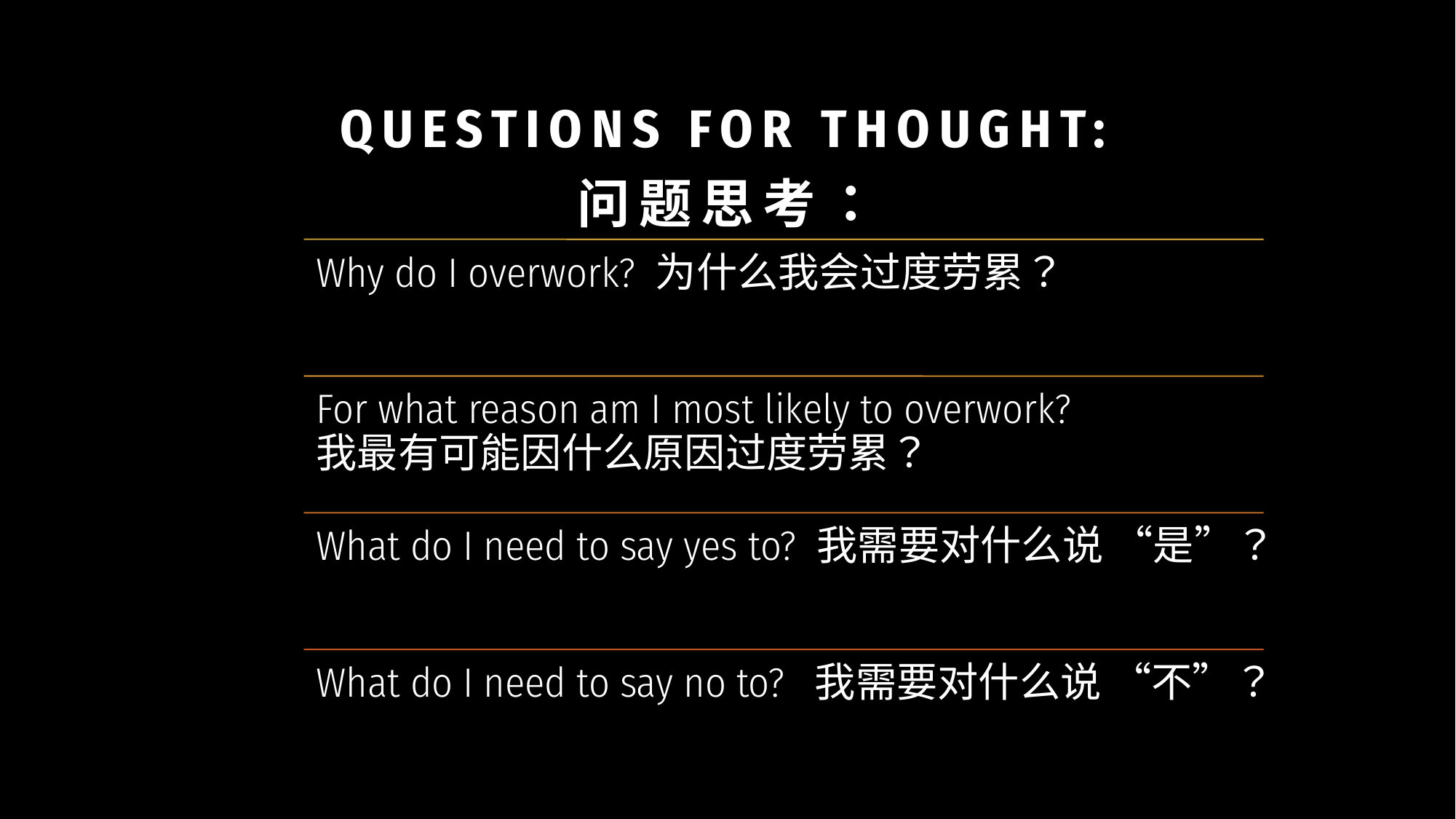

# Questions for thought: 问题思考：
Why do I overwork? 为什么我会过度劳累？
‌For what reason am I most likely to overwork?                 我最有可能因什么原因过度劳累？
‌What do I need to say yes to? 我需要对什么说 “是”？
‌What do I need to say no to?  我需要对什么说 “不”？